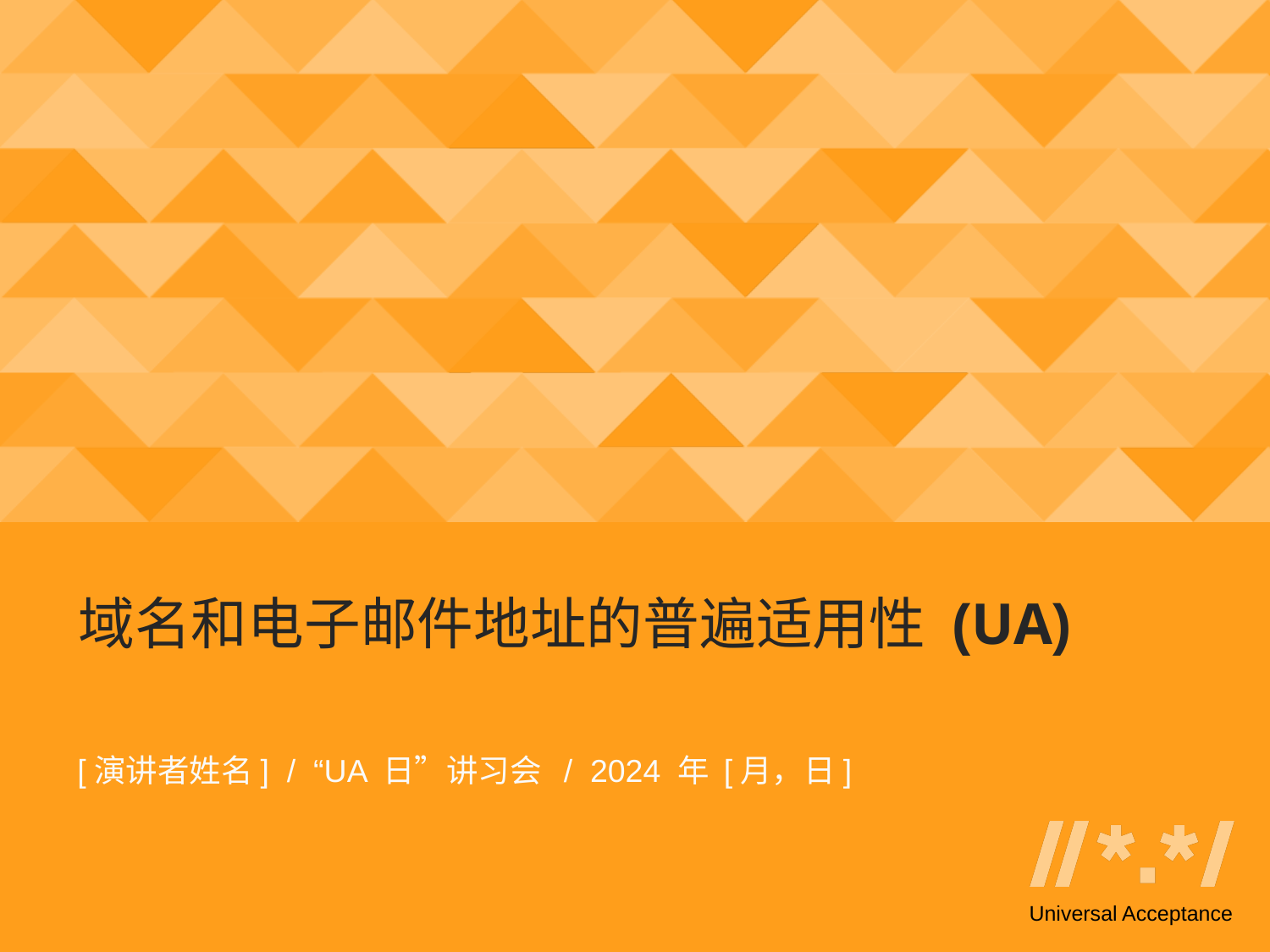

域名和电子邮件地址的普遍适用性 (UA)
[演讲者姓名]  /  “UA 日”讲习会  /  2024 年 [月，日]